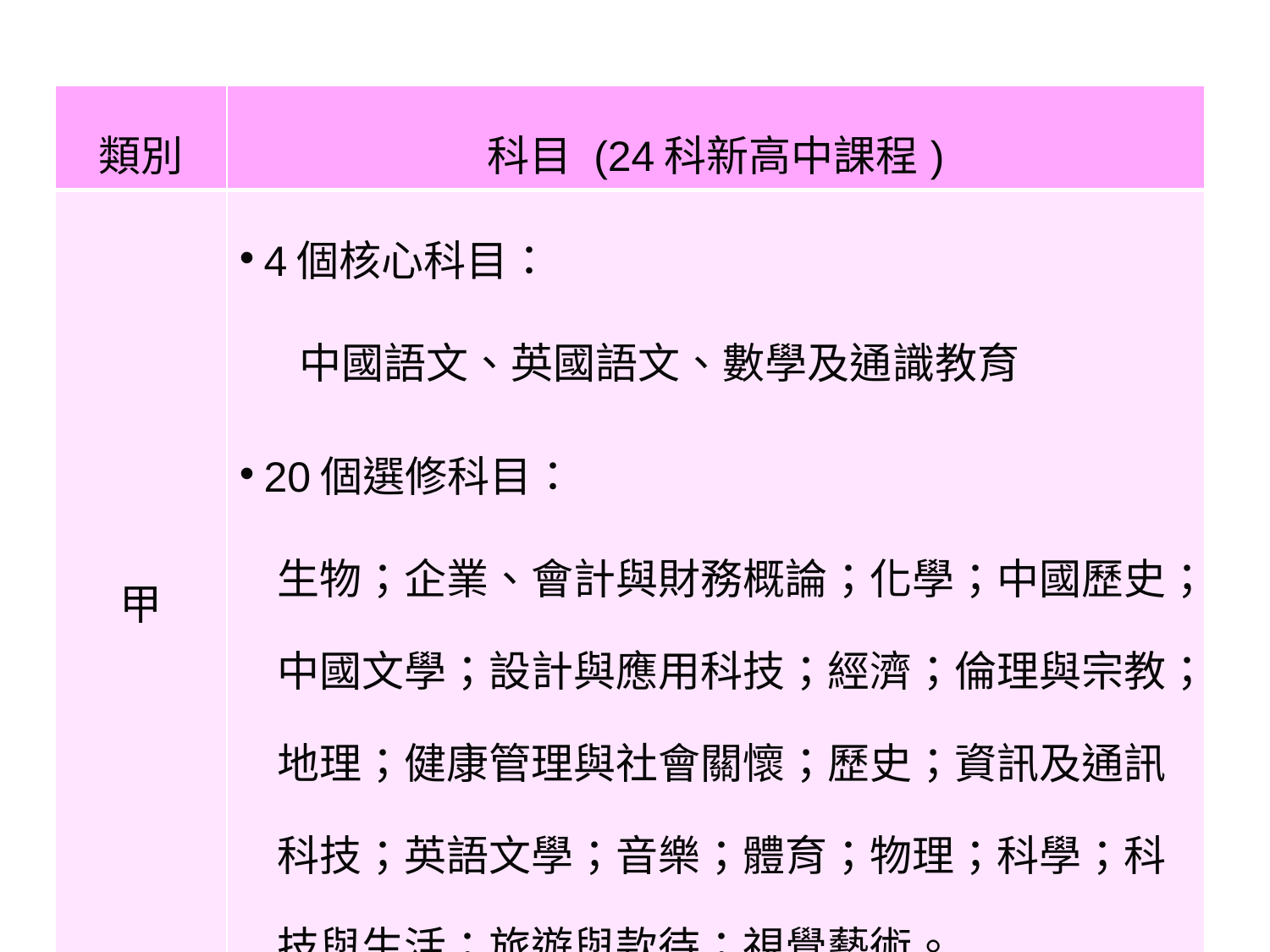

| 類別 | 科目 (24科新高中課程) |
| --- | --- |
| 甲 | 4個核心科目： 中國語文、英國語文、數學及通識教育 20個選修科目： 生物；企業、會計與財務概論；化學；中國歷史；中國文學；設計與應用科技；經濟；倫理與宗教；地理；健康管理與社會關懷；歷史；資訊及通訊科技；英語文學；音樂；體育；物理；科學；科技與生活；旅遊與款待；視覺藝術。 |
29